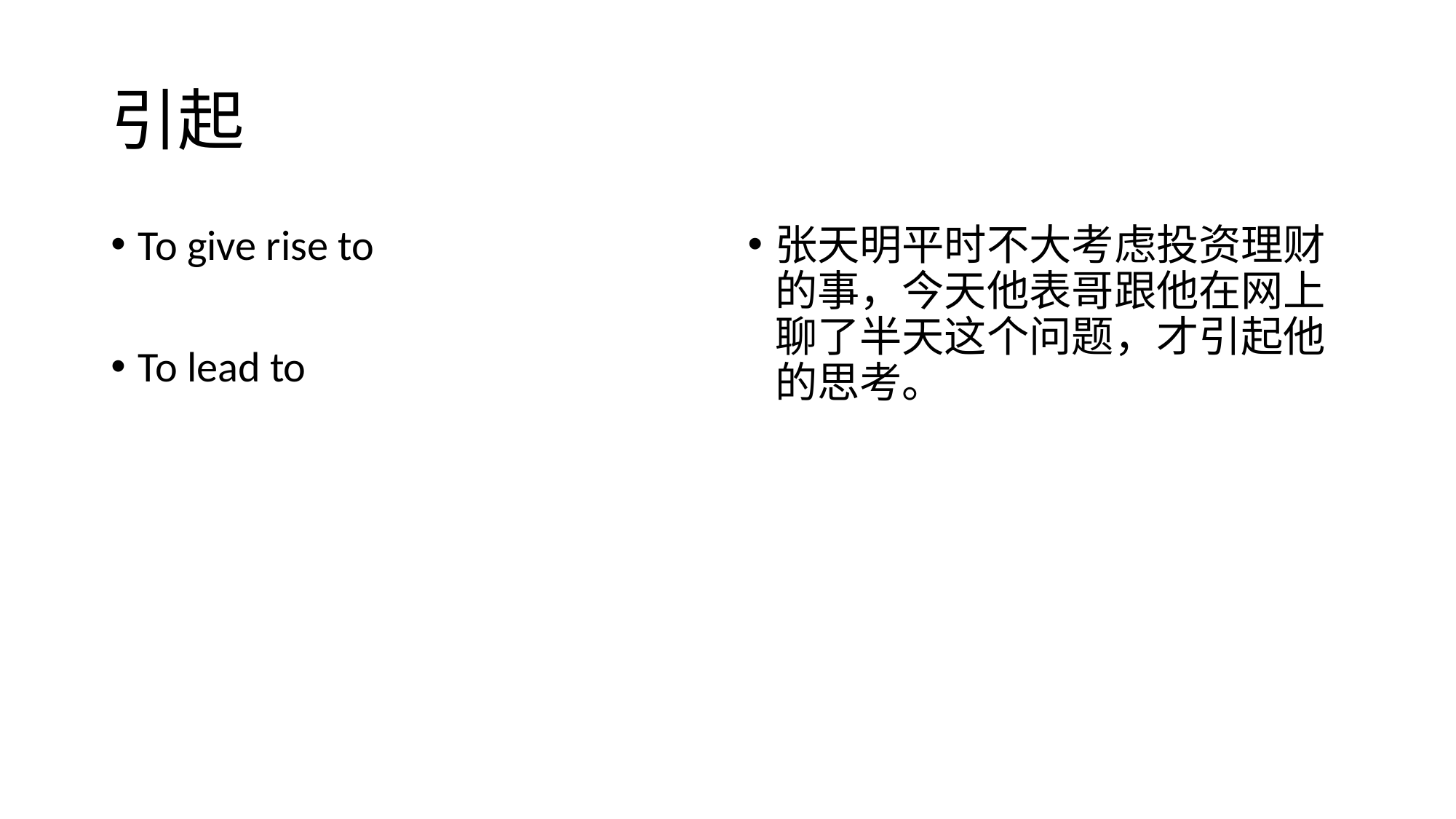

# 引起
To give rise to

To lead to
张天明平时不大考虑投资理财的事，今天他表哥跟他在网上聊了半天这个问题，才引起他的思考。